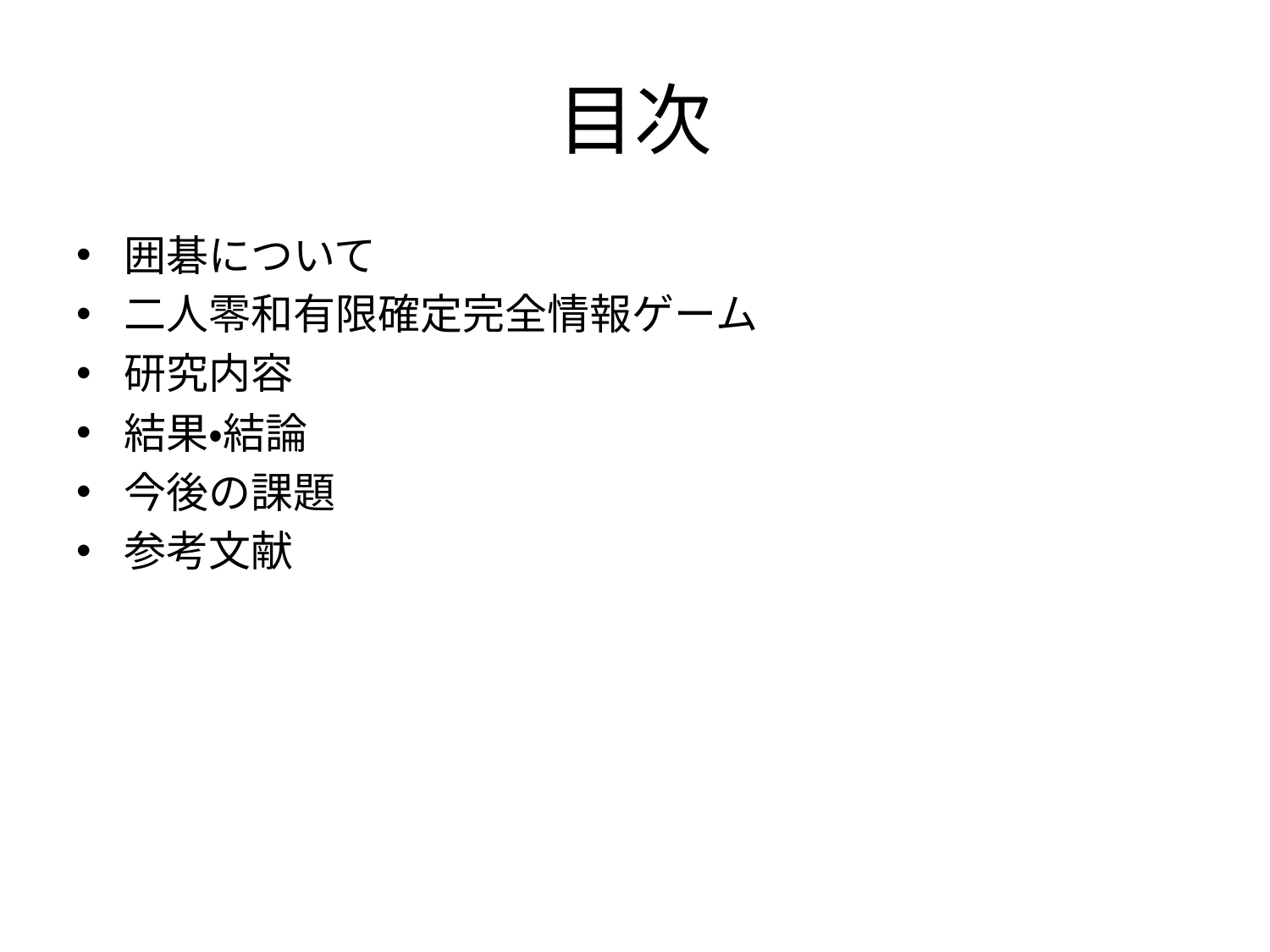

# 目次
囲碁について
二人零和有限確定完全情報ゲーム
研究内容
結果・結論
今後の課題
参考文献